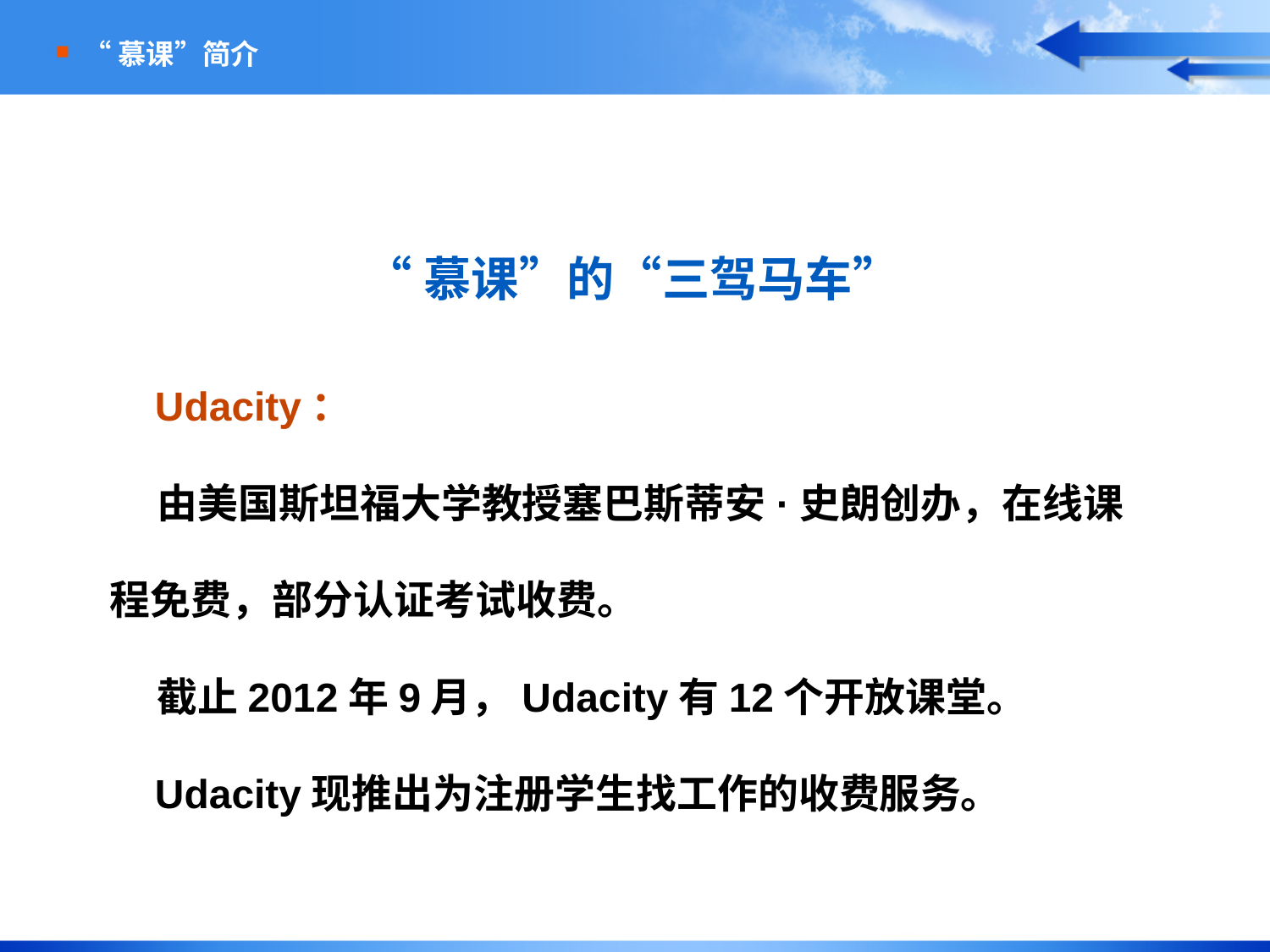

“慕课”简介
“慕课”的“三驾马车”
    Udacity：
    由美国斯坦福大学教授塞巴斯蒂安·史朗创办，在线课程免费，部分认证考试收费。
    截止2012年9月，Udacity有12个开放课堂。
    Udacity现推出为注册学生找工作的收费服务。